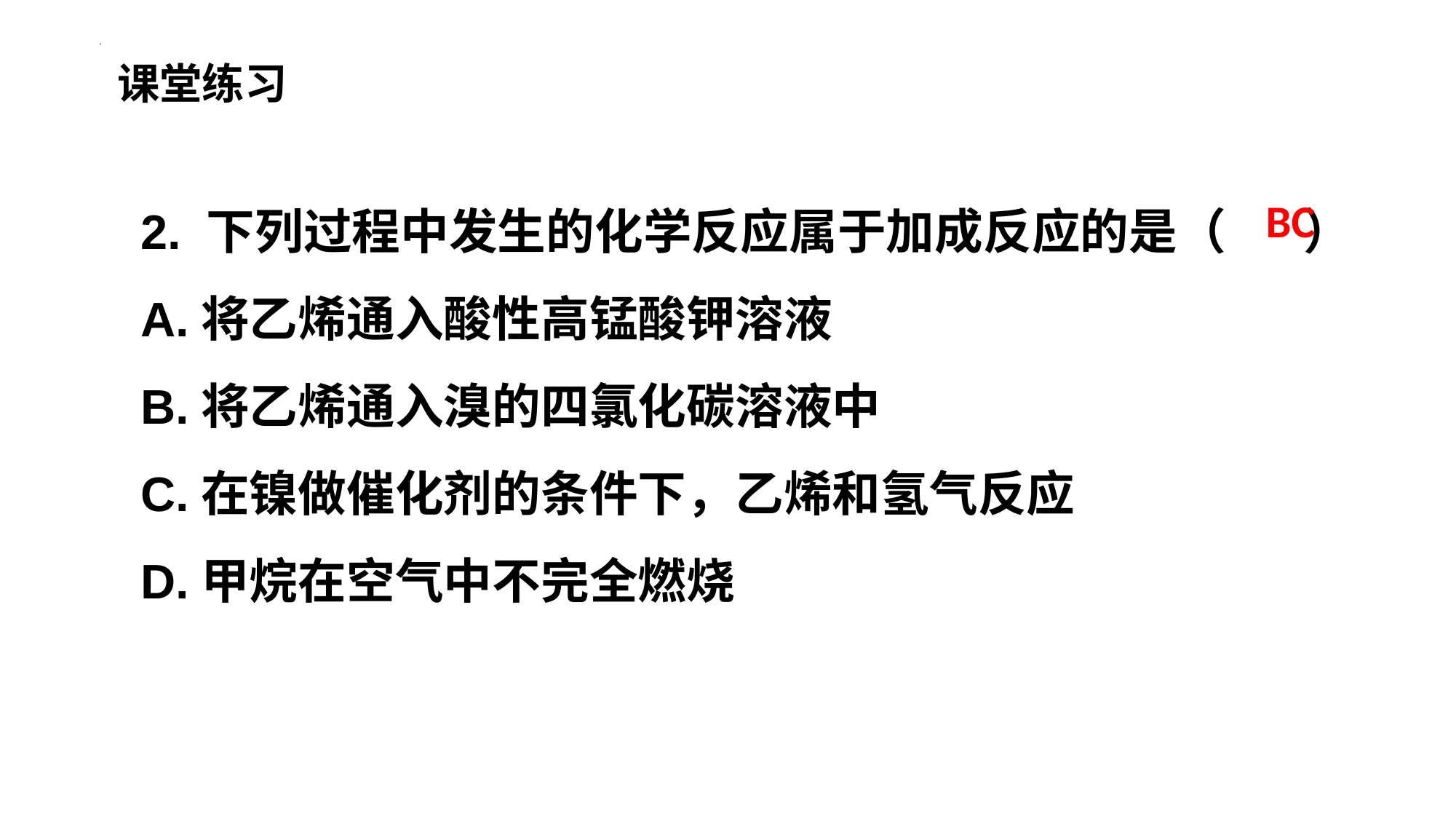

课堂练习
2. 下列过程中发生的化学反应属于加成反应的是（       ）
A.将乙烯通入酸性高锰酸钾溶液
B.将乙烯通入溴的四氯化碳溶液中
C.在镍做催化剂的条件下，乙烯和氢气反应
D.甲烷在空气中不完全燃烧
BC